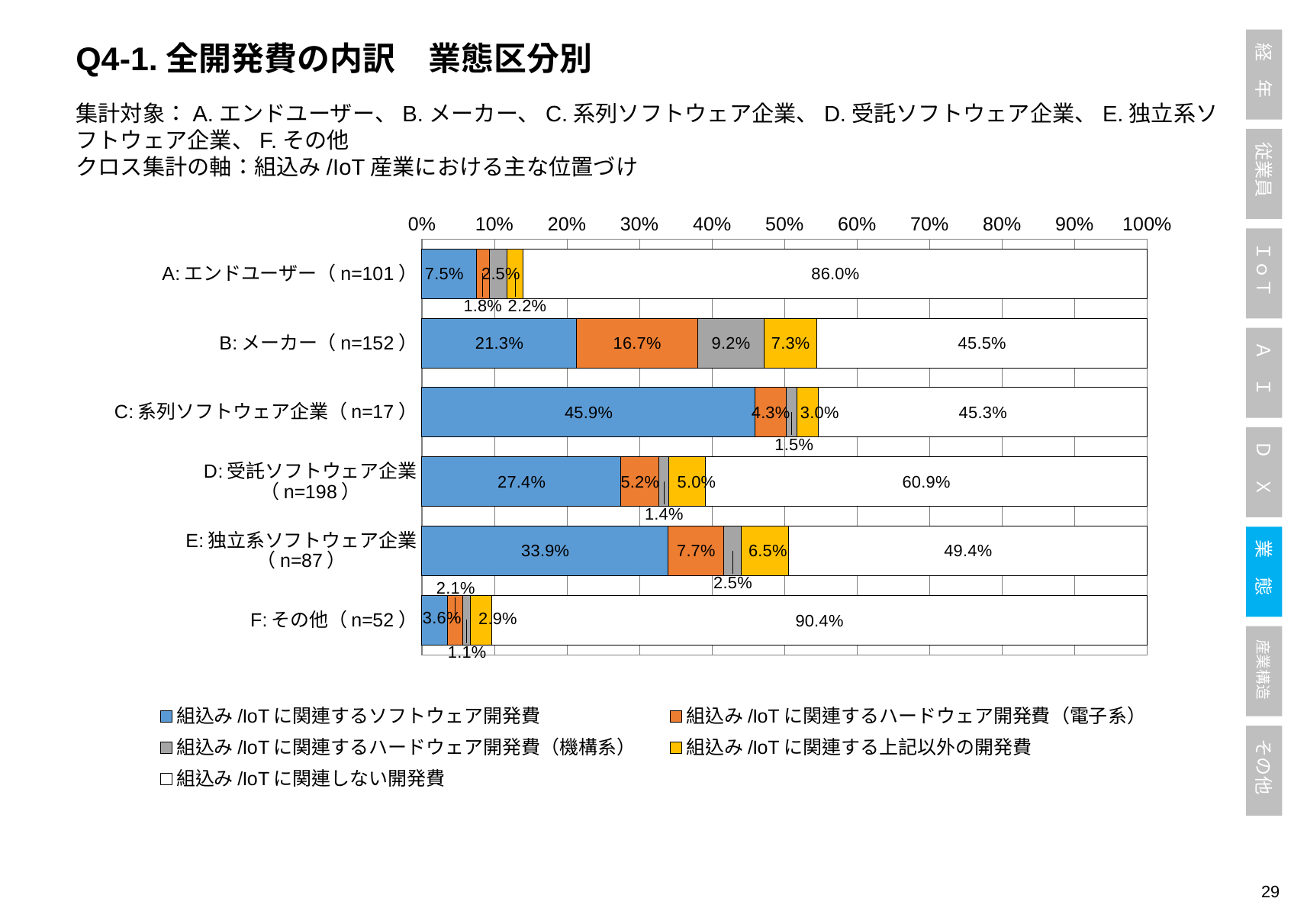

Q4-1.全開発費の内訳　業態区分別
集計対象：A.エンドユーザー、B.メーカー、C.系列ソフトウェア企業、D.受託ソフトウェア企業、E.独立系ソフトウェア企業、F.その他
クロス集計の軸：組込み/IoT産業における主な位置づけ

### Chart

| Category | 組込み/IoTに関連するソフトウェア開発費 | 組込み/IoTに関連するハードウェア開発費（電子系） | 組込み/IoTに関連するハードウェア開発費（機構系） | 組込み/IoTに関連する上記以外の開発費 | 組込み/IoTに関連しない開発費 |
|---|---|---|---|---|---|
| A:エンドユーザー（n=101） | 0.07486138613861386 | 0.017881188118811883 | 0.02510891089108911 | 0.02194059405940594 | 0.8602079207920792 |
| B:メーカー（n=152） | 0.21305263157894738 | 0.16703947368421052 | 0.09175657894736843 | 0.0727828947368421 | 0.45536842105263164 |
| C:系列ソフトウェア企業（n=17） | 0.4594117647058823 | 0.04294117647058823 | 0.014705882352941178 | 0.03 | 0.45294117647058824 |
| D:受託ソフトウェア企業（n=198） | 0.2743787878787879 | 0.0522979797979798 | 0.01404040404040404 | 0.04984848484848484 | 0.6094343434343434 |
| E:独立系ソフトウェア企業（n=87） | 0.3394942528735632 | 0.07677011494252874 | 0.024609195402298847 | 0.06527586206896552 | 0.49385057471264365 |
| F:その他（n=52） | 0.035576923076923075 | 0.021153846153846155 | 0.010576923076923078 | 0.028846153846153844 | 0.9038461538461539 |
29